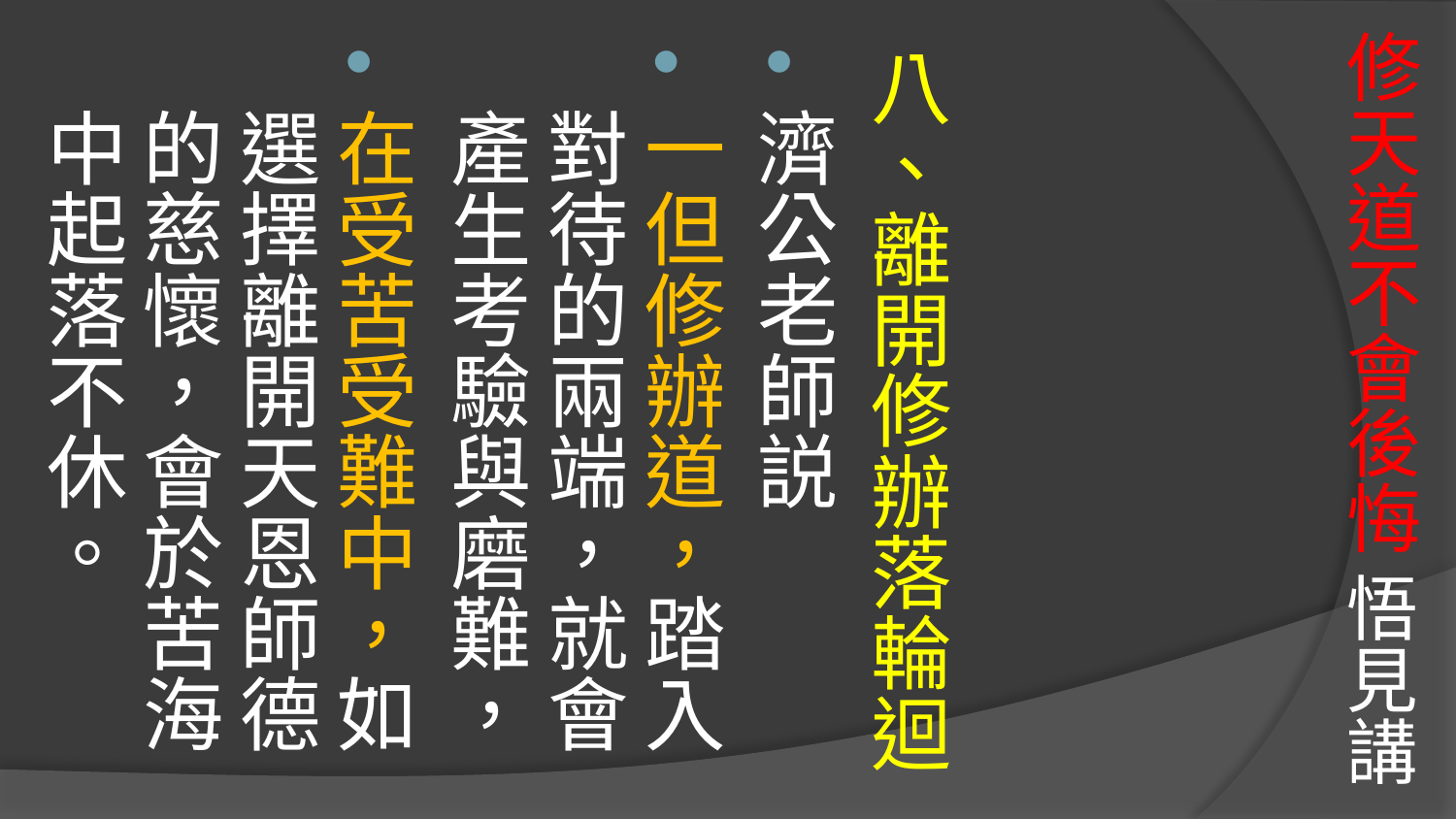

# 修天道不會後悔 悟見講
八、離開修辦落輪迴
濟公老師説
一但修辦道，踏入對待的兩端，就會產生考驗與磨難，
在受苦受難中，如選擇離開天恩師德的慈懷，會於苦海中起落不休。﻿